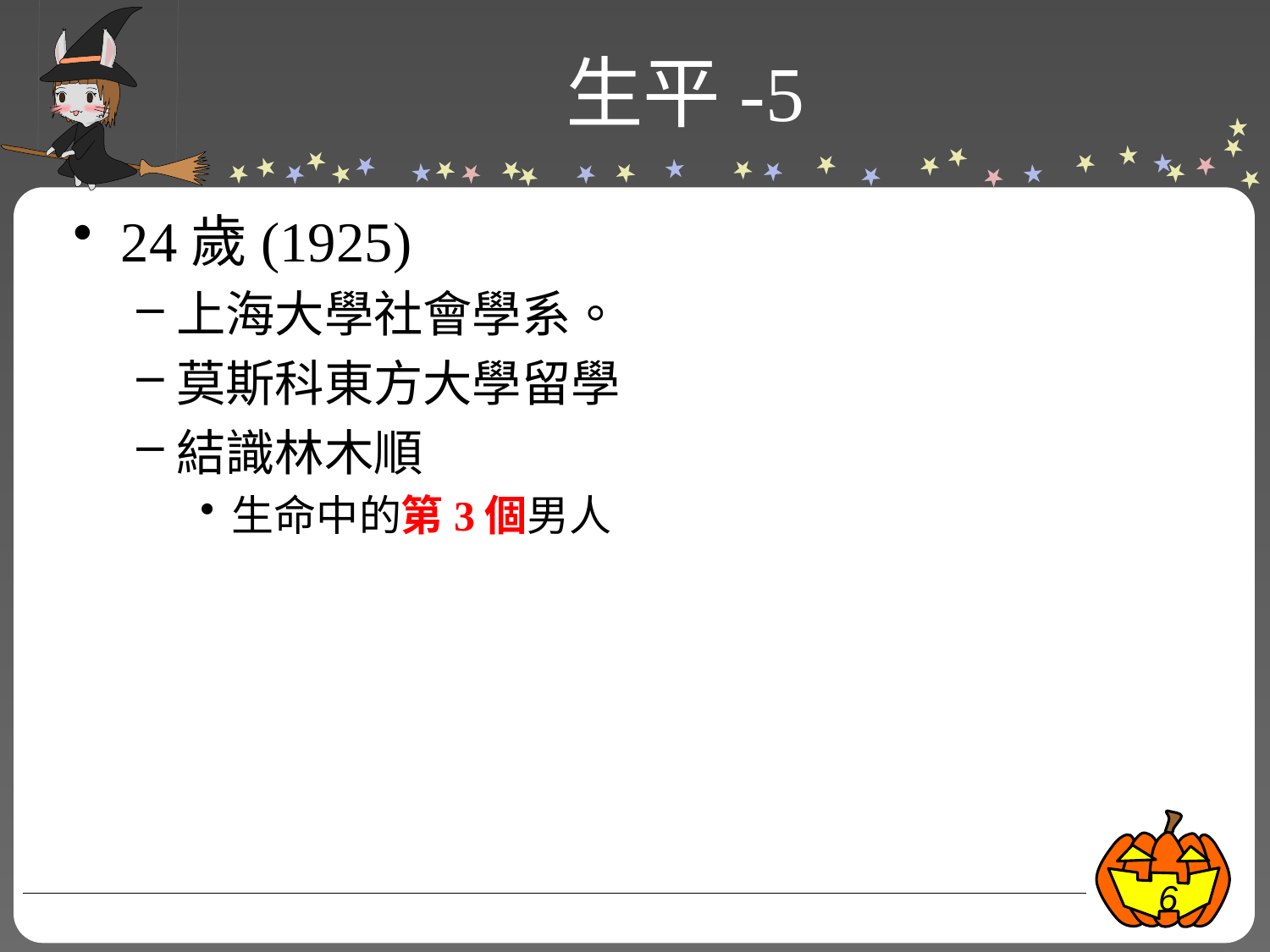

# 生平-5
24歲(1925)
上海大學社會學系。
莫斯科東方大學留學
結識林木順
生命中的第3個男人
6